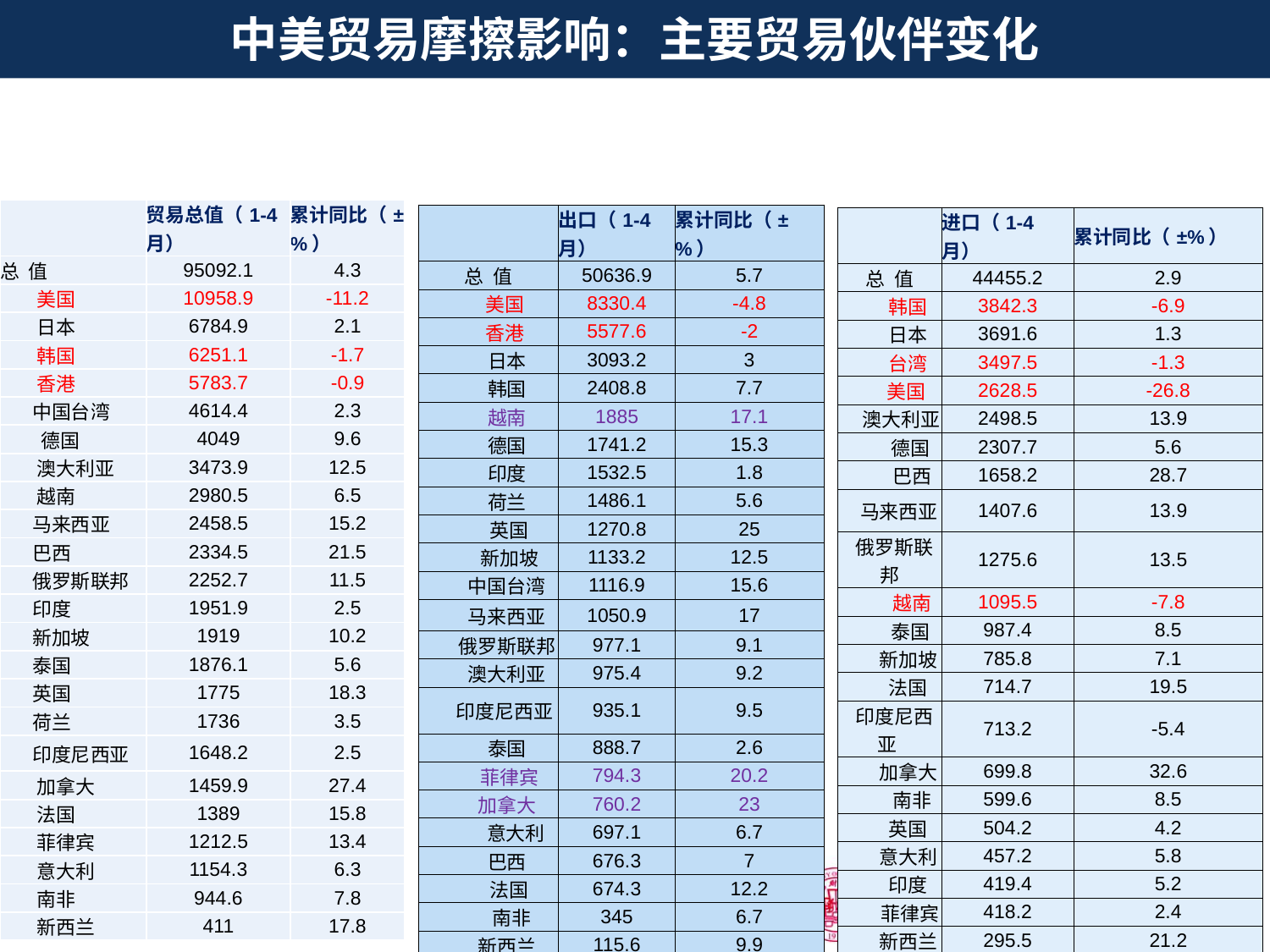

# 中美贸易摩擦影响：主要贸易伙伴变化
|  | 贸易总值（1-4月） | 累计同比（±%） |
| --- | --- | --- |
| 总  值 | 95092.1 | 4.3 |
| 美国 | 10958.9 | -11.2 |
| 日本 | 6784.9 | 2.1 |
| 韩国 | 6251.1 | -1.7 |
| 香港 | 5783.7 | -0.9 |
| 中国台湾 | 4614.4 | 2.3 |
| 德国 | 4049 | 9.6 |
| 澳大利亚 | 3473.9 | 12.5 |
| 越南 | 2980.5 | 6.5 |
| 马来西亚 | 2458.5 | 15.2 |
| 巴西 | 2334.5 | 21.5 |
| 俄罗斯联邦 | 2252.7 | 11.5 |
| 印度 | 1951.9 | 2.5 |
| 新加坡 | 1919 | 10.2 |
| 泰国 | 1876.1 | 5.6 |
| 英国 | 1775 | 18.3 |
| 荷兰 | 1736 | 3.5 |
| 印度尼西亚 | 1648.2 | 2.5 |
| 加拿大 | 1459.9 | 27.4 |
| 法国 | 1389 | 15.8 |
| 菲律宾 | 1212.5 | 13.4 |
| 意大利 | 1154.3 | 6.3 |
| 南非 | 944.6 | 7.8 |
| 新西兰 | 411 | 17.8 |
|  | 出口（1-4月） | 累计同比（±%） |
| --- | --- | --- |
| 总  值 | 50636.9 | 5.7 |
| 美国 | 8330.4 | -4.8 |
| 香港 | 5577.6 | -2 |
| 日本 | 3093.2 | 3 |
| 韩国 | 2408.8 | 7.7 |
| 越南 | 1885 | 17.1 |
| 德国 | 1741.2 | 15.3 |
| 印度 | 1532.5 | 1.8 |
| 荷兰 | 1486.1 | 5.6 |
| 英国 | 1270.8 | 25 |
| 新加坡 | 1133.2 | 12.5 |
| 中国台湾 | 1116.9 | 15.6 |
| 马来西亚 | 1050.9 | 17 |
| 俄罗斯联邦 | 977.1 | 9.1 |
| 澳大利亚 | 975.4 | 9.2 |
| 印度尼西亚 | 935.1 | 9.5 |
| 泰国 | 888.7 | 2.6 |
| 菲律宾 | 794.3 | 20.2 |
| 加拿大 | 760.2 | 23 |
| 意大利 | 697.1 | 6.7 |
| 巴西 | 676.3 | 7 |
| 法国 | 674.3 | 12.2 |
| 南非 | 345 | 6.7 |
| 新西兰 | 115.6 | 9.9 |
|  | 进口（1-4月） | 累计同比（±%） |
| --- | --- | --- |
| 总  值 | 44455.2 | 2.9 |
| 韩国 | 3842.3 | -6.9 |
| 日本 | 3691.6 | 1.3 |
| 台湾 | 3497.5 | -1.3 |
| 美国 | 2628.5 | -26.8 |
| 澳大利亚 | 2498.5 | 13.9 |
| 德国 | 2307.7 | 5.6 |
| 巴西 | 1658.2 | 28.7 |
| 马来西亚 | 1407.6 | 13.9 |
| 俄罗斯联邦 | 1275.6 | 13.5 |
| 越南 | 1095.5 | -7.8 |
| 泰国 | 987.4 | 8.5 |
| 新加坡 | 785.8 | 7.1 |
| 法国 | 714.7 | 19.5 |
| 印度尼西亚 | 713.2 | -5.4 |
| 加拿大 | 699.8 | 32.6 |
| 南非 | 599.6 | 8.5 |
| 英国 | 504.2 | 4.2 |
| 意大利 | 457.2 | 5.8 |
| 印度 | 419.4 | 5.2 |
| 菲律宾 | 418.2 | 2.4 |
| 新西兰 | 295.5 | 21.2 |
| 荷兰 | 249.8 | -7.6 |
| 香港 | 206.1 | 46.9 |